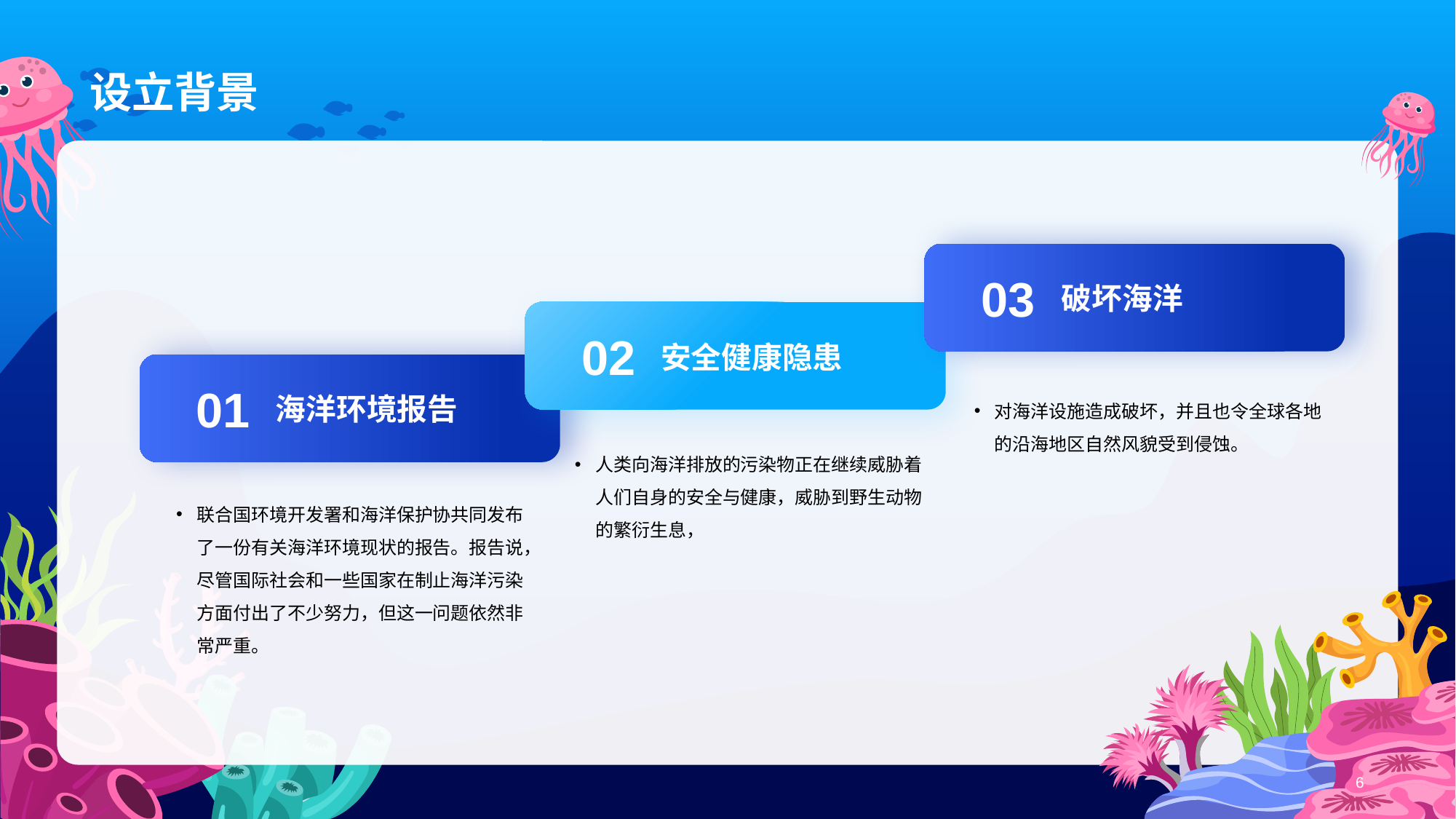

# 设立背景
   03
破坏海洋
对海洋设施造成破坏，并且也令全球各地的沿海地区自然风貌受到侵蚀。
   02
安全健康隐患
人类向海洋排放的污染物正在继续威胁着人们自身的安全与健康，威胁到野生动物的繁衍生息，
   01
海洋环境报告
联合国环境开发署和海洋保护协共同发布了一份有关海洋环境现状的报告。报告说，尽管国际社会和一些国家在制止海洋污染方面付出了不少努力，但这一问题依然非常严重。
6